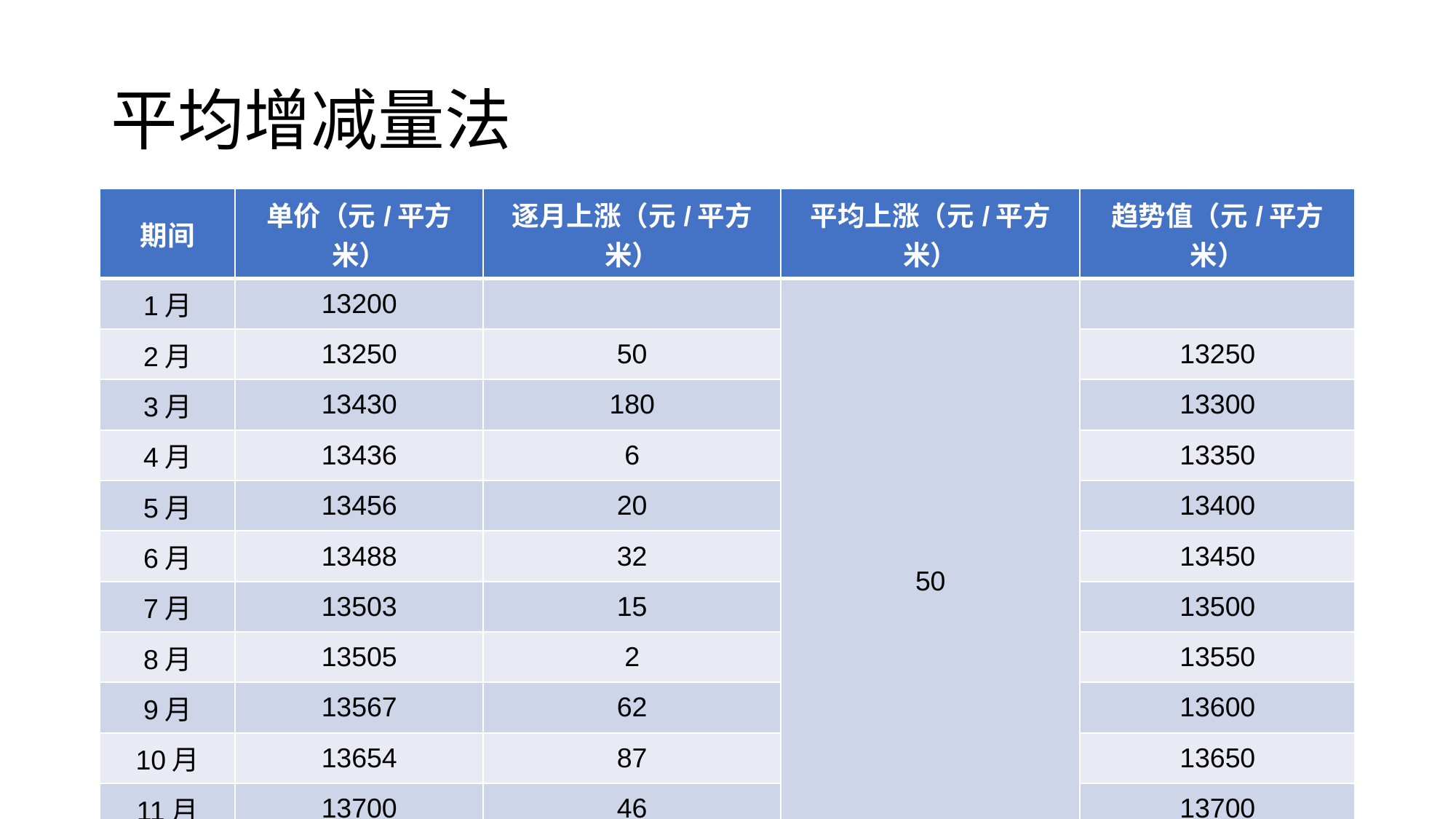

# 平均增减量法
| 期间 | 单价（元/平方米） | 逐月上涨（元/平方米） | 平均上涨（元/平方米） | 趋势值（元/平方米） |
| --- | --- | --- | --- | --- |
| 1月 | 13200 |  | 50 |  |
| 2月 | 13250 | 50 |  | 13250 |
| 3月 | 13430 | 180 |  | 13300 |
| 4月 | 13436 | 6 |  | 13350 |
| 5月 | 13456 | 20 |  | 13400 |
| 6月 | 13488 | 32 |  | 13450 |
| 7月 | 13503 | 15 |  | 13500 |
| 8月 | 13505 | 2 |  | 13550 |
| 9月 | 13567 | 62 |  | 13600 |
| 10月 | 13654 | 87 |  | 13650 |
| 11月 | 13700 | 46 |  | 13700 |
| 12月 | 13750 | 100 |  | 13750 |
| 次年1月 | —— | —— | —— | 13800 |